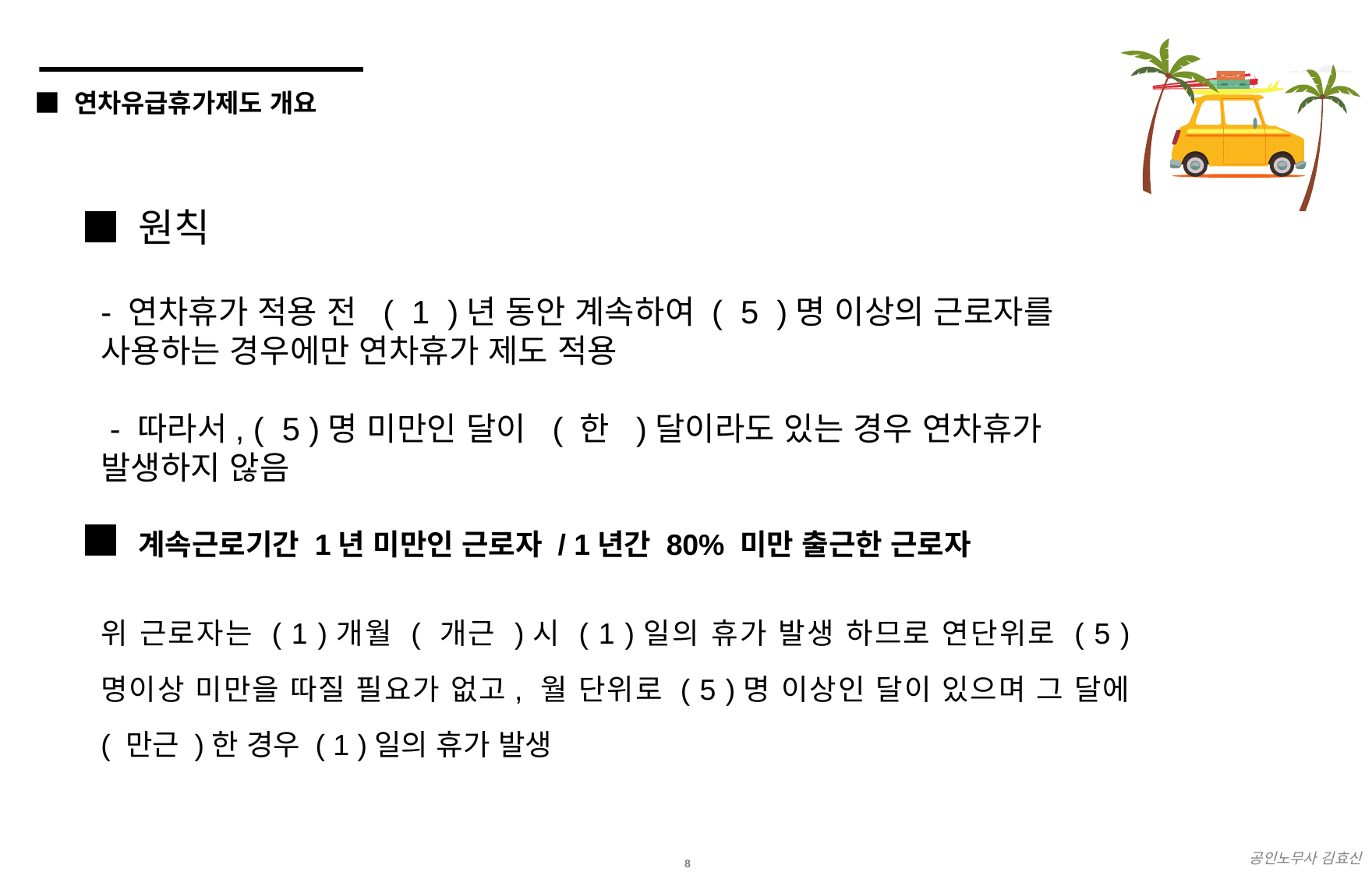

■ 연차유급휴가제도 개요
■ 원칙
- 연차휴가 적용 전  (  1  )년 동안 계속하여 (  5  )명 이상의 근로자를 사용하는 경우에만 연차휴가 제도 적용

 - 따라서, (  5 )명 미만인 달이  ( 한  )달이라도 있는 경우 연차휴가 발생하지 않음
■ 계속근로기간 1년 미만인 근로자 / 1년간 80% 미만 출근한 근로자

위 근로자는 ( 1 )개월 ( 개근 )시 ( 1 )일의 휴가 발생 하므로 연단위로 ( 5 ) 명이상 미만을 따질 필요가 없고, 월 단위로 ( 5 )명 이상인 달이 있으며 그 달에 ( 만근 )한 경우 ( 1 )일의 휴가 발생